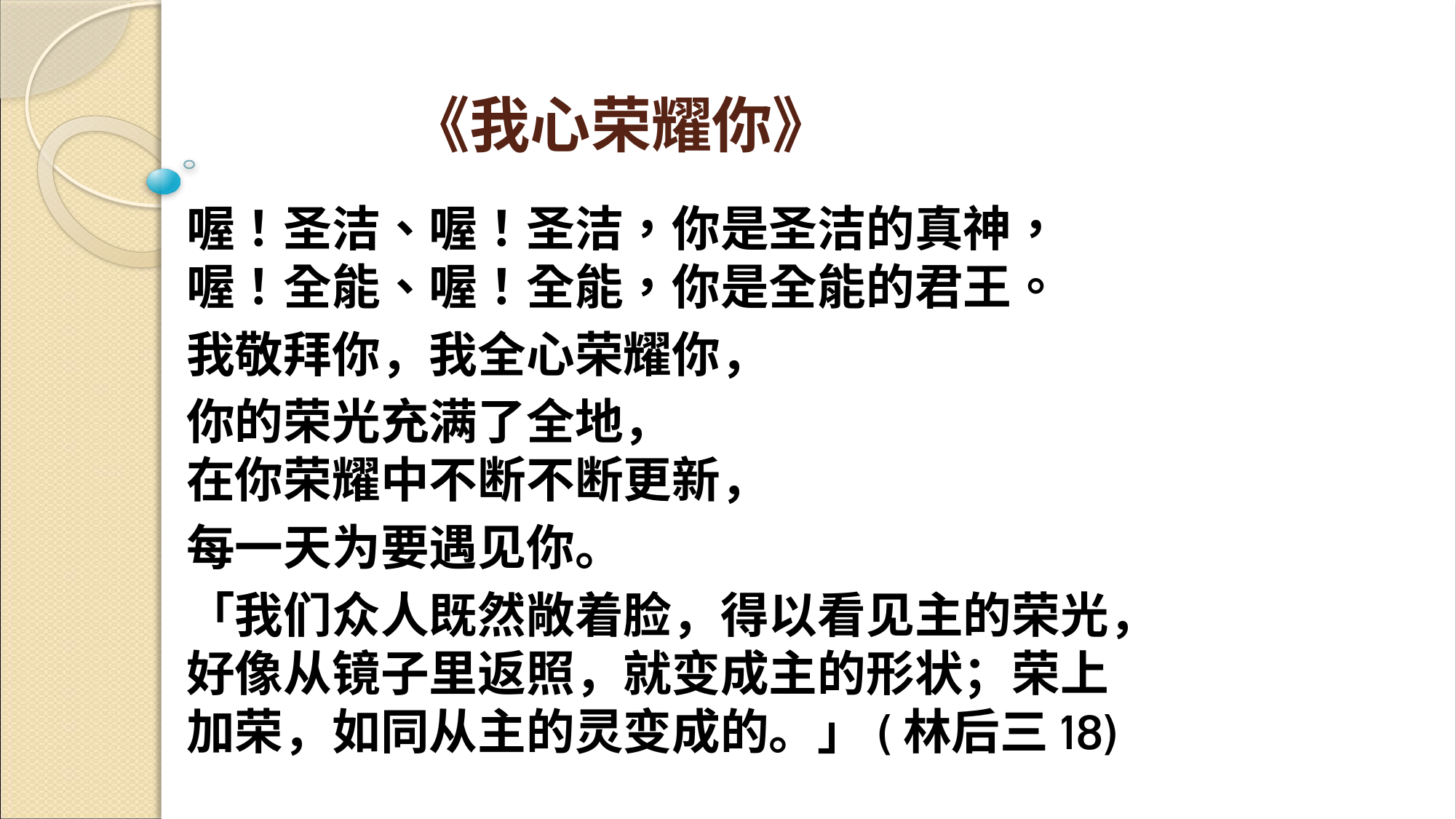

# 《我心荣耀你》
喔！圣洁、喔！圣洁，你是圣洁的真神，
喔！全能、喔！全能，你是全能的君王。
我敬拜你，我全心荣耀你，
你的荣光充满了全地，
在你荣耀中不断不断更新，
每一天为要遇见你。
「我们众人既然敞着脸，得以看见主的荣光，好像从镜子里返照，就变成主的形状；荣上加荣，如同从主的灵变成的。」(林后三18)